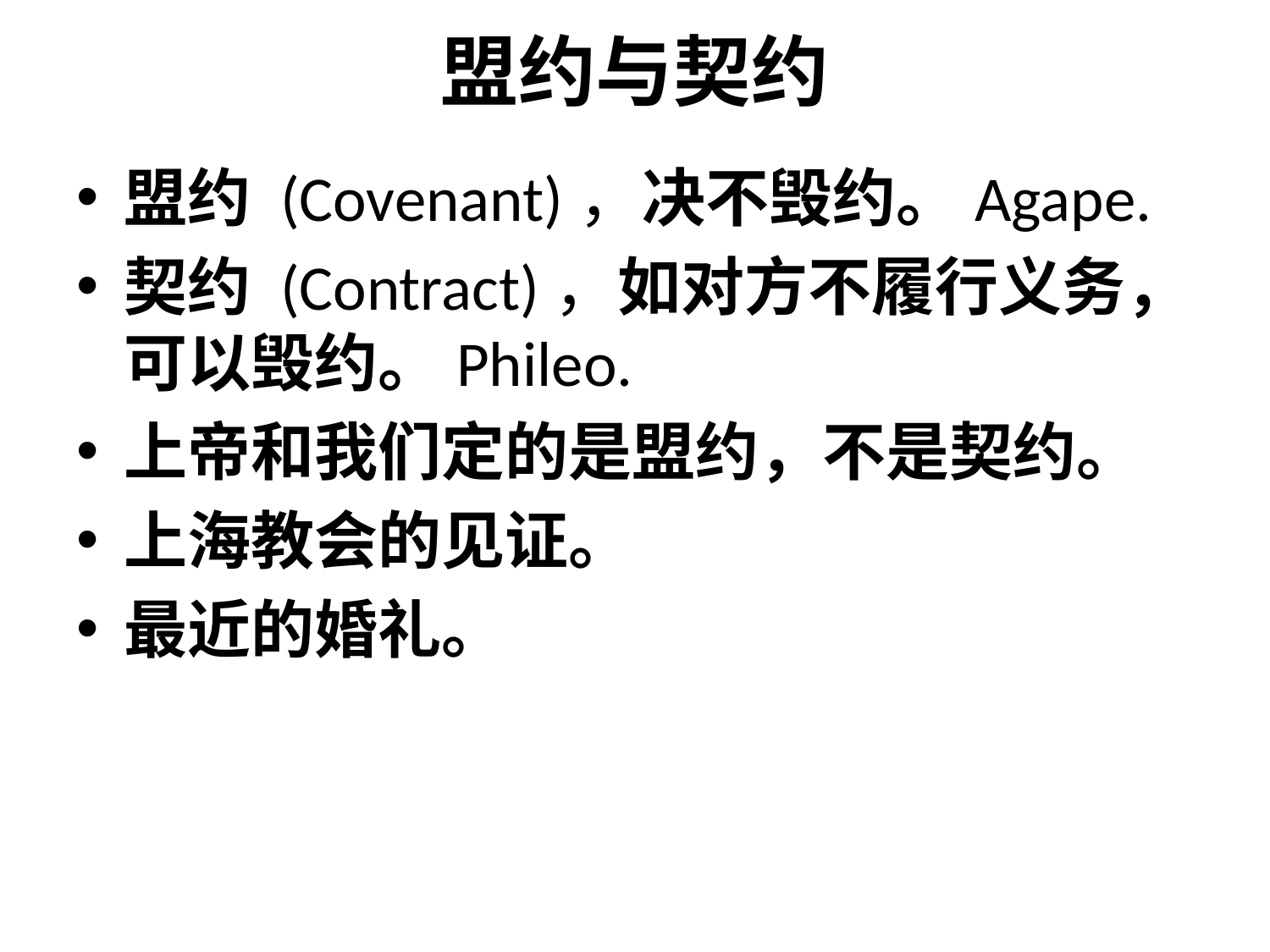

# 盟约与契约
盟约 (Covenant)，决不毁约。Agape.
契约 (Contract)，如对方不履行义务，可以毁约。Phileo.
上帝和我们定的是盟约，不是契约。
上海教会的见证。
最近的婚礼。